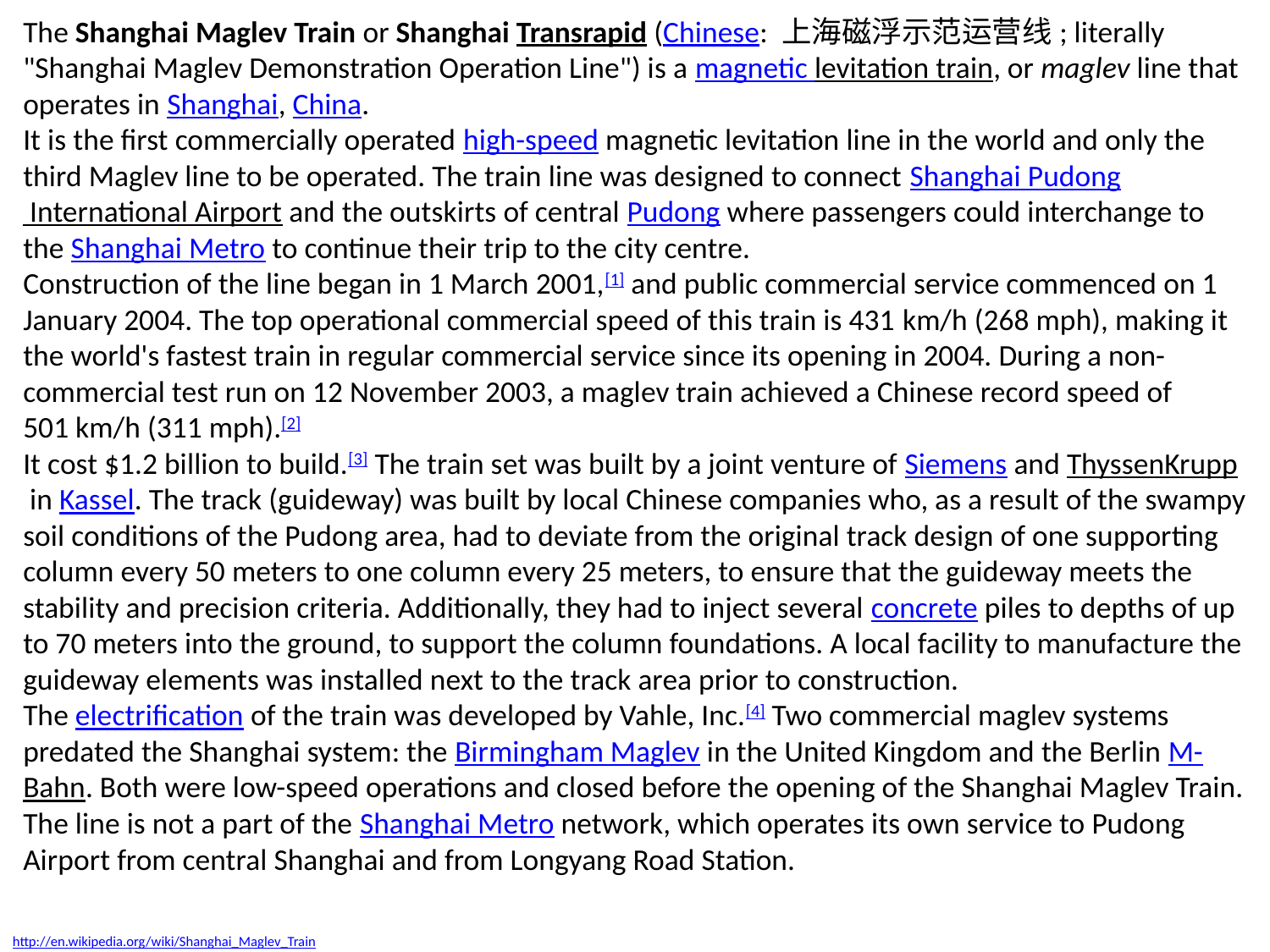

The Shanghai Maglev Train or Shanghai Transrapid (Chinese: 上海磁浮示范运营线; literally "Shanghai Maglev Demonstration Operation Line") is a magnetic levitation train, or maglev line that operates in Shanghai, China.
It is the first commercially operated high-speed magnetic levitation line in the world and only the third Maglev line to be operated. The train line was designed to connect Shanghai Pudong International Airport and the outskirts of central Pudong where passengers could interchange to the Shanghai Metro to continue their trip to the city centre.
Construction of the line began in 1 March 2001,[1] and public commercial service commenced on 1 January 2004. The top operational commercial speed of this train is 431 km/h (268 mph), making it the world's fastest train in regular commercial service since its opening in 2004. During a non-commercial test run on 12 November 2003, a maglev train achieved a Chinese record speed of 501 km/h (311 mph).[2]
It cost $1.2 billion to build.[3] The train set was built by a joint venture of Siemens and ThyssenKrupp in Kassel. The track (guideway) was built by local Chinese companies who, as a result of the swampy soil conditions of the Pudong area, had to deviate from the original track design of one supporting column every 50 meters to one column every 25 meters, to ensure that the guideway meets the stability and precision criteria. Additionally, they had to inject several concrete piles to depths of up to 70 meters into the ground, to support the column foundations. A local facility to manufacture the guideway elements was installed next to the track area prior to construction.
The electrification of the train was developed by Vahle, Inc.[4] Two commercial maglev systems predated the Shanghai system: the Birmingham Maglev in the United Kingdom and the Berlin M-Bahn. Both were low-speed operations and closed before the opening of the Shanghai Maglev Train.
The line is not a part of the Shanghai Metro network, which operates its own service to Pudong Airport from central Shanghai and from Longyang Road Station.

http://en.wikipedia.org/wiki/Shanghai_Maglev_Train